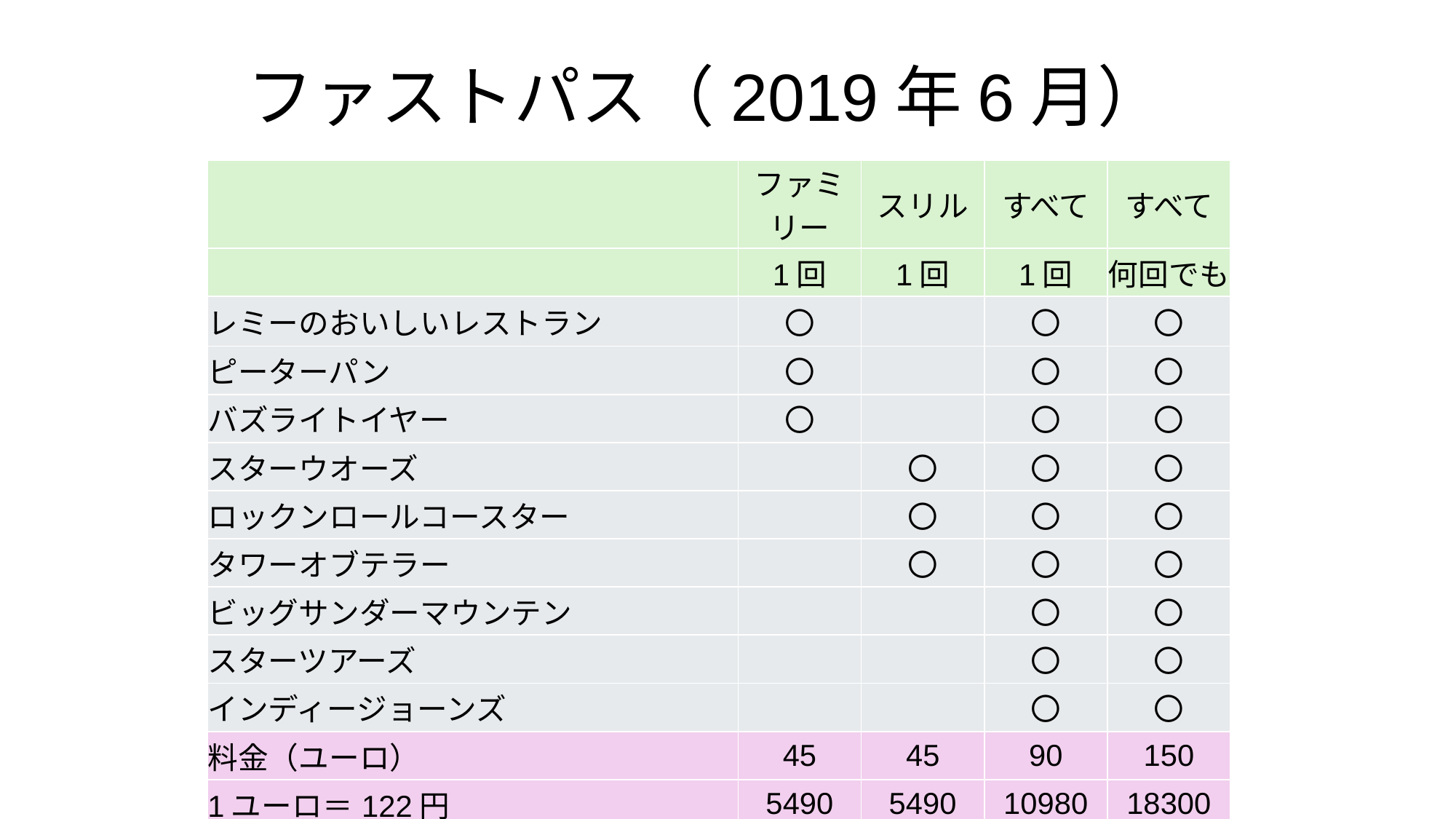

# ファストパス（2019年6月）
|  | ファミリー | スリル | すべて | すべて |
| --- | --- | --- | --- | --- |
|  | 1回 | 1回 | 1回 | 何回でも |
| レミーのおいしいレストラン | 〇 |  | 〇 | 〇 |
| ピーターパン | 〇 |  | 〇 | 〇 |
| バズライトイヤー | 〇 |  | 〇 | 〇 |
| スターウオーズ |  | 〇 | 〇 | 〇 |
| ロックンロールコースター |  | 〇 | 〇 | 〇 |
| タワーオブテラー |  | 〇 | 〇 | 〇 |
| ビッグサンダーマウンテン |  |  | 〇 | 〇 |
| スターツアーズ |  |  | 〇 | 〇 |
| インディージョーンズ |  |  | 〇 | 〇 |
| 料金（ユーロ） | 45 | 45 | 90 | 150 |
| 1ユーロ＝122円 | 5490 | 5490 | 10980 | 18300 |